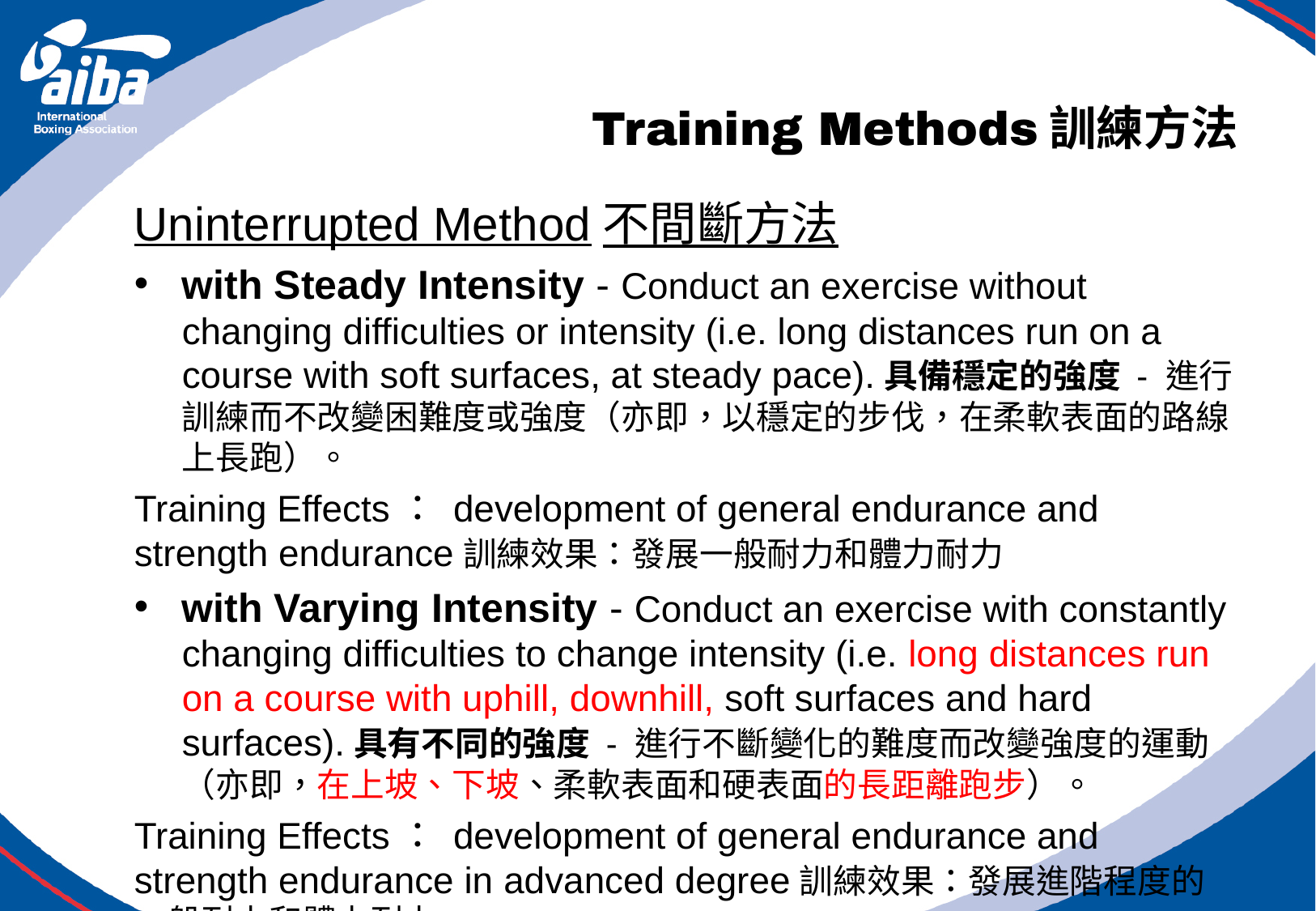

# Training Methods訓練方法
Uninterrupted Method不間斷方法
with Steady Intensity - Conduct an exercise without changing difficulties or intensity (i.e. long distances run on a course with soft surfaces, at steady pace).具備穩定的強度 - 進行訓練而不改變困難度或強度（亦即，以穩定的步伐，在柔軟表面的路線上長跑）。
Training Effects： development of general endurance and strength endurance訓練效果：發展一般耐力和體力耐力
with Varying Intensity - Conduct an exercise with constantly changing difficulties to change intensity (i.e. long distances run on a course with uphill, downhill, soft surfaces and hard surfaces).具有不同的強度 - 進行不斷變化的難度而改變強度的運動（亦即，在上坡、下坡、柔軟表面和硬表面的長距離跑步）。
Training Effects： development of general endurance and strength endurance in advanced degree訓練效果：發展進階程度的一般耐力和體力耐力